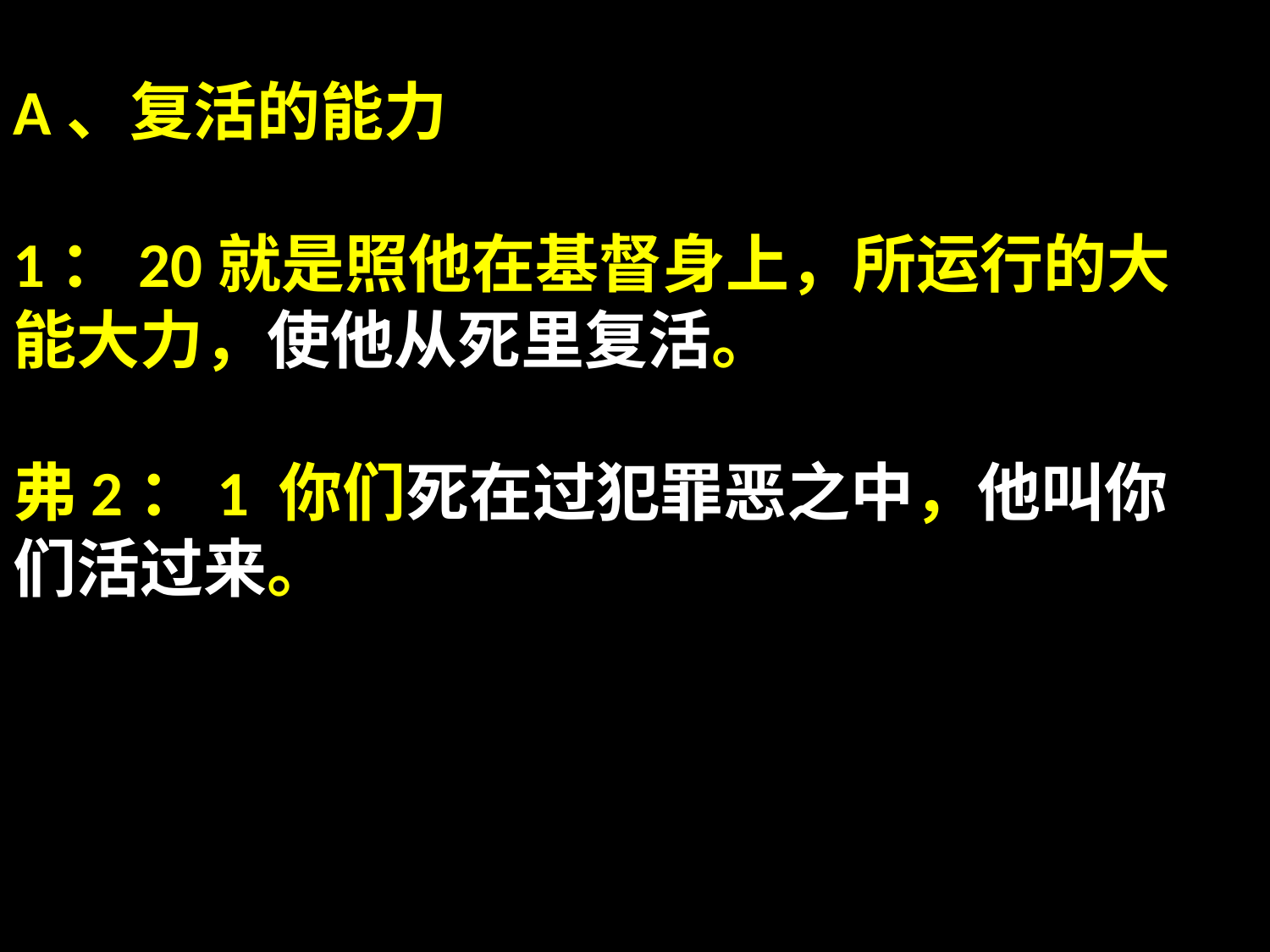

A、复活的能力
1：20就是照他在基督身上，所运行的大能大力，使他从死里复活。
弗2：1 你们死在过犯罪恶之中，他叫你们活过来。